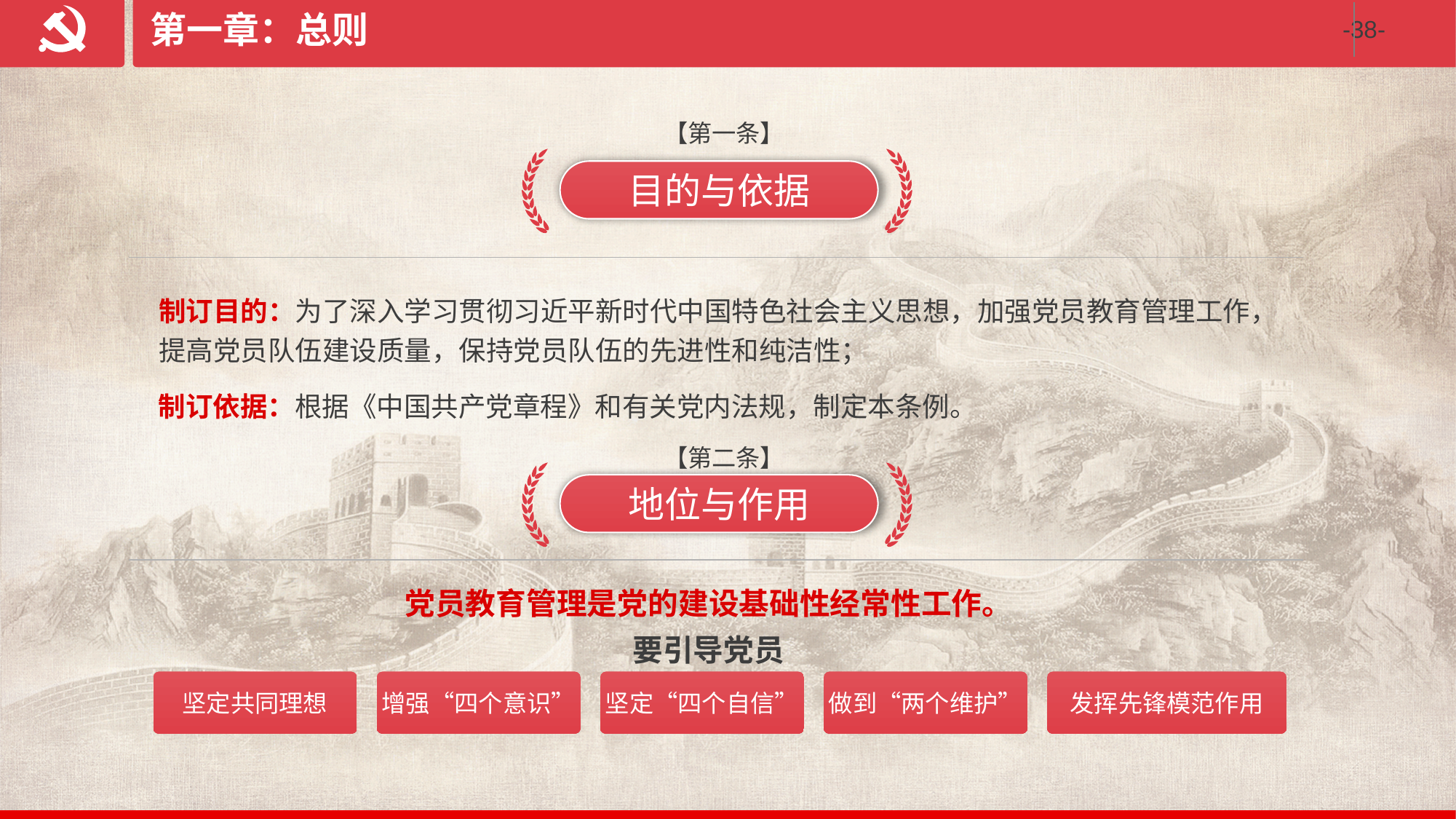

第一章：总则
【第一条】

目的与依据
制订目的：为了深入学习贯彻习近平新时代中国特色社会主义思想，加强党员教育管理工作，提高党员队伍建设质量，保持党员队伍的先进性和纯洁性；
制订依据：根据《中国共产党章程》和有关党内法规，制定本条例。
【第二条】

地位与作用
党员教育管理是党的建设基础性经常性工作。
要引导党员
坚定共同理想
增强“四个意识”
坚定“四个自信”
做到“两个维护”
发挥先锋模范作用